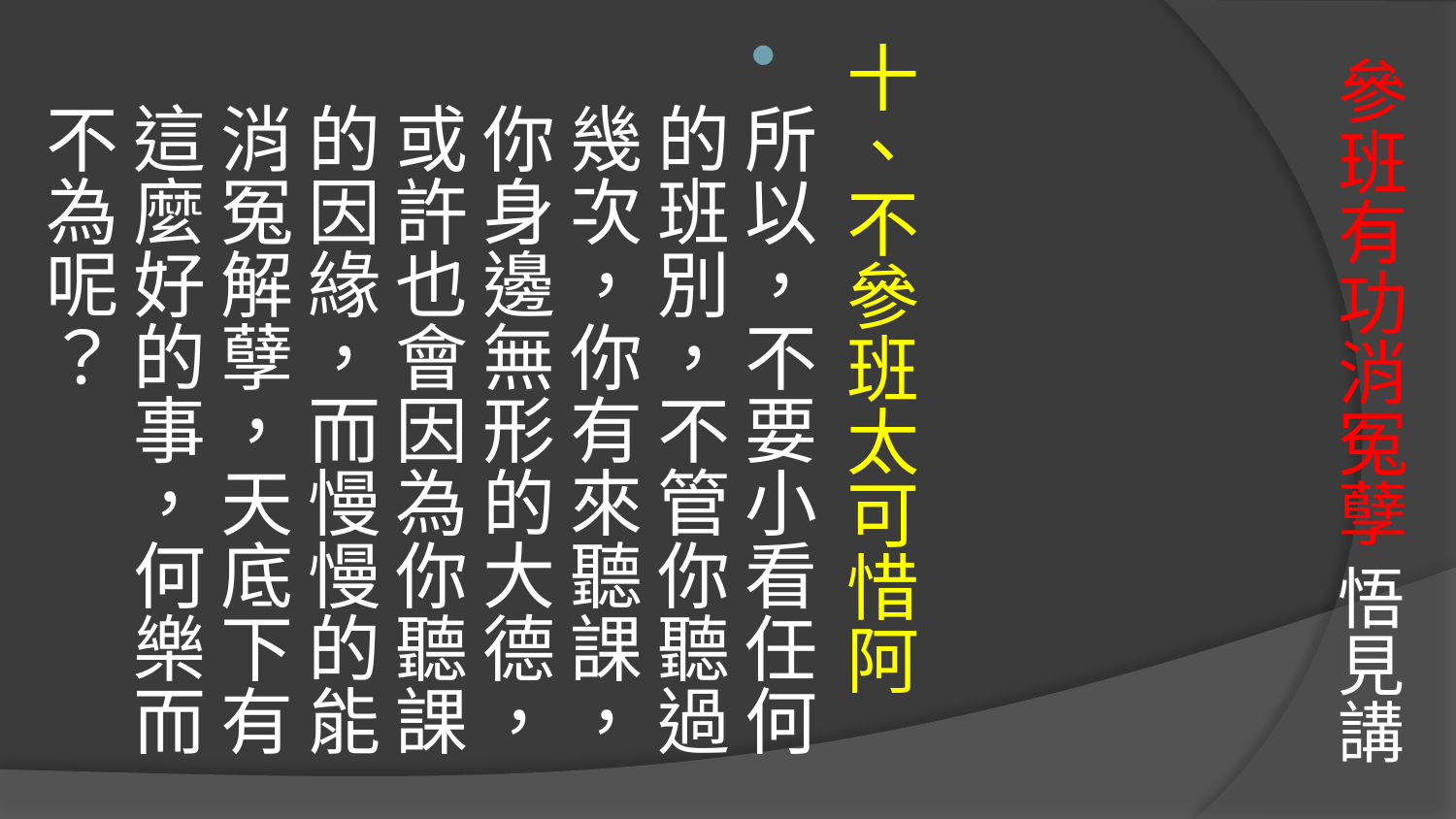

十、不參班太可惜阿
所以，不要小看任何的班別，不管你聽過幾次，你有來聽課，你身邊無形的大德，或許也會因為你聽課的因緣，而慢慢的能消冤解孽，天底下有這麼好的事，何樂而不為呢？
# 參班有功消冤孽 悟見講